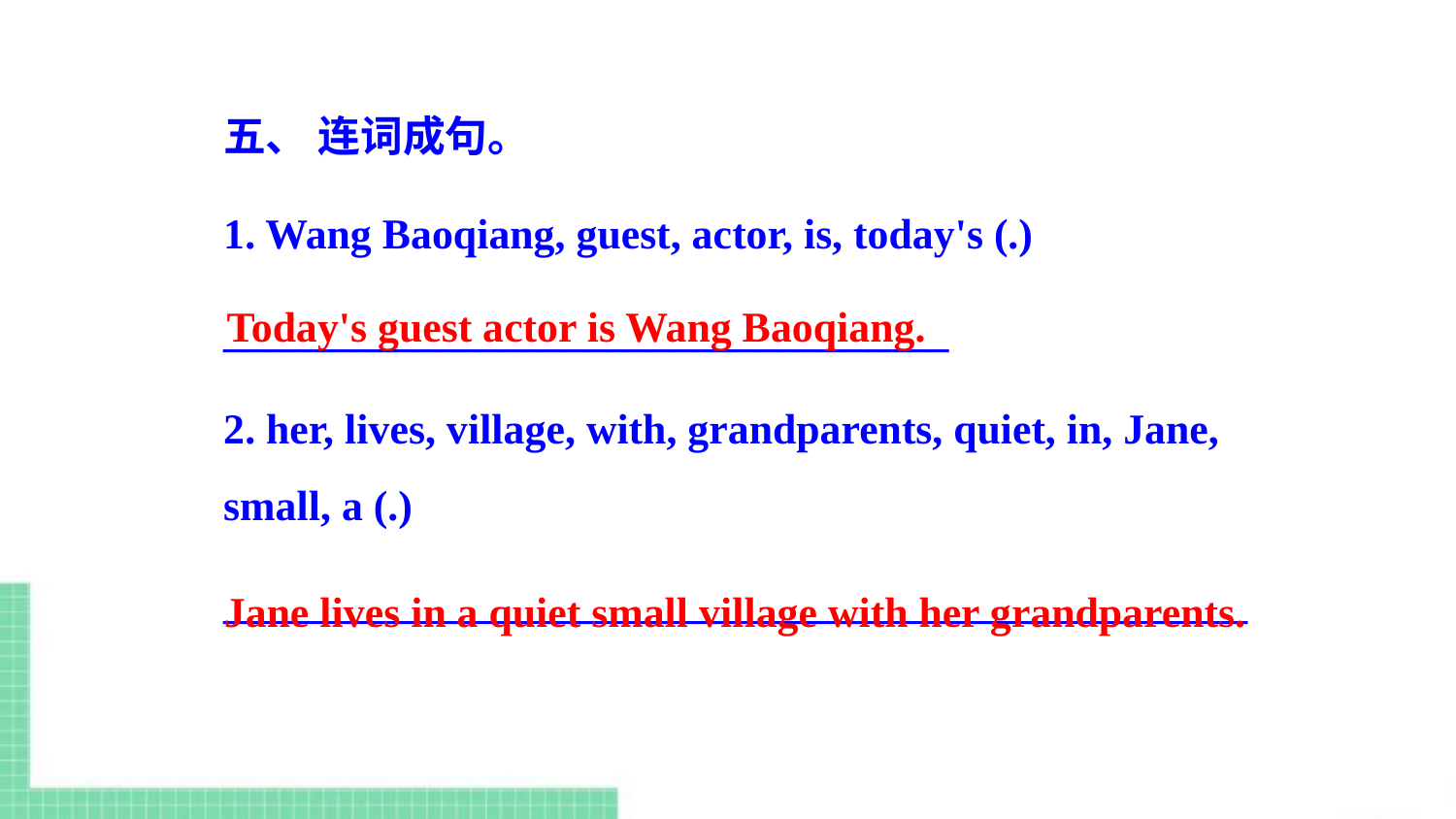

五、 连词成句。
1. Wang Baoqiang, guest, actor, is, today's (.)
__________________________________
2. her, lives, village, with, grandparents, quiet, in, Jane, small, a (.)
________________________________________________
Today's guest actor is Wang Baoqiang.
 Jane lives in a quiet small village with her grandparents.